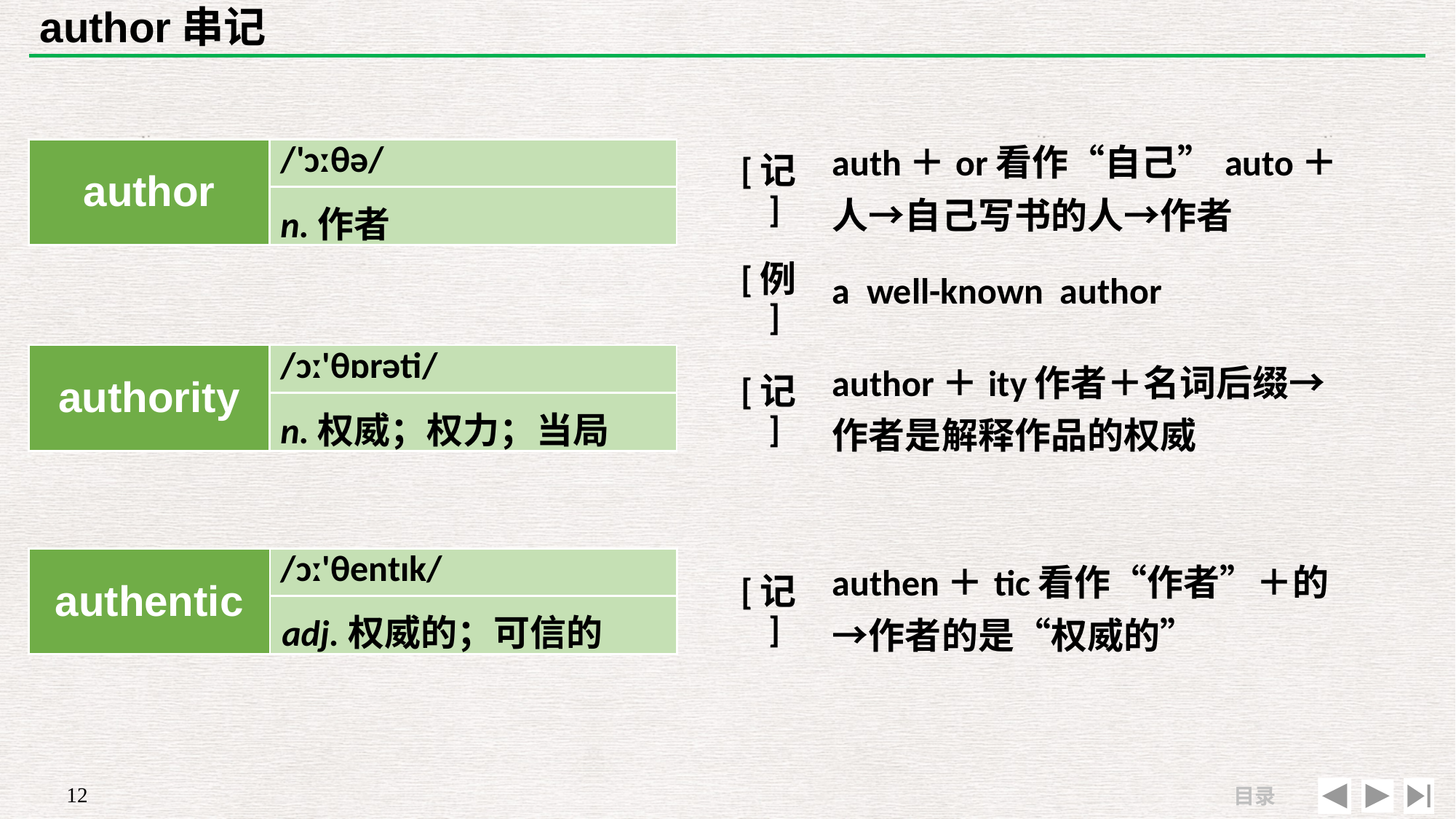

# author串记

| [记] | auth＋or看作“自己”auto＋人→自己写书的人→作者 |
| --- | --- |
| [例] | a well-known author |
| author | /'ɔːθə/ |
| --- | --- |
|  |  |
n.作者
| authority | /ɔː'θɒrəti/ |
| --- | --- |
|  |  |
| [记] | author＋ity作者＋名词后缀→ 作者是解释作品的权威 |
| --- | --- |
|  |  |
n.权威；权力；当局
| authentic | /ɔː'θentɪk/ |
| --- | --- |
|  |  |
| [记] | authen＋tic看作“作者”＋的→作者的是“权威的” |
| --- | --- |
|  |  |
adj.权威的；可信的